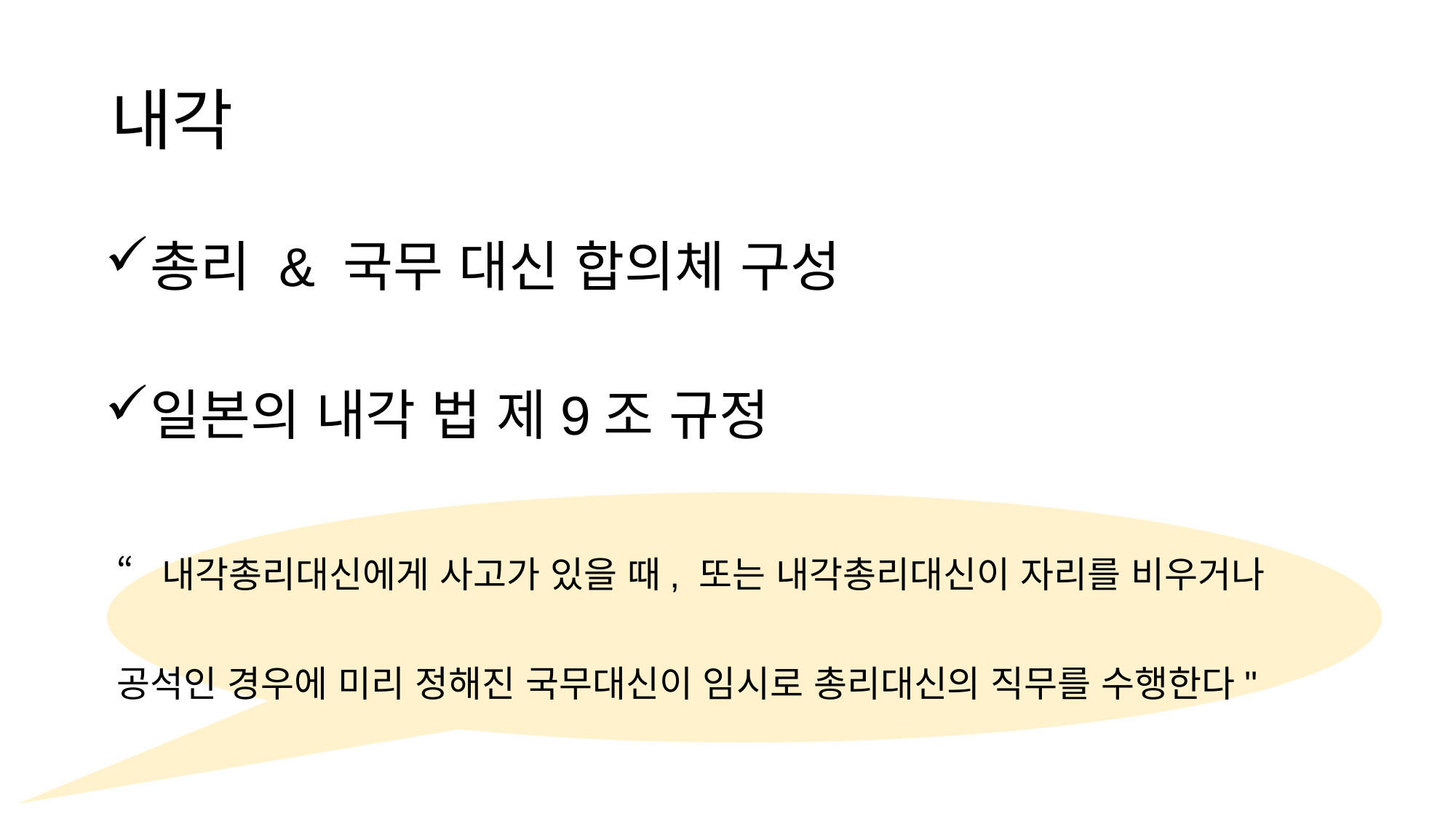

# 내각
총리 & 국무 대신 합의체 구성

일본의 내각 법 제9조 규정

“내각총리대신에게 사고가 있을 때, 또는 내각총리대신이 자리를 비우거나 공석인 경우에 미리 정해진 국무대신이 임시로 총리대신의 직무를 수행한다"